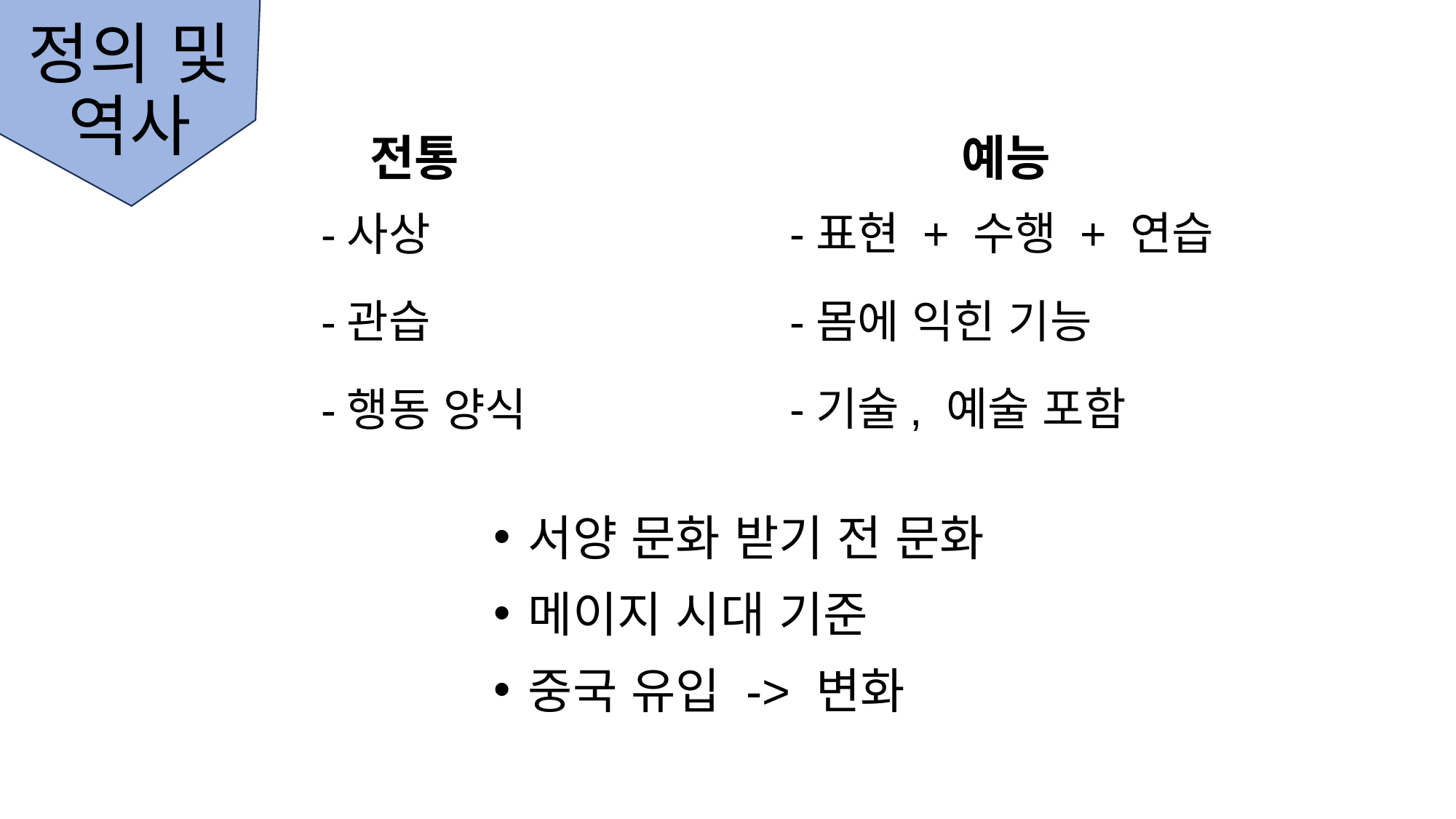

정의 및 역사
전통
예능
-표현 + 수행 + 연습

-몸에 익힌 기능

-기술, 예술 포함

-사상

-관습

-행동 양식

서양 문화 받기 전 문화

메이지 시대 기준

중국 유입 -> 변화